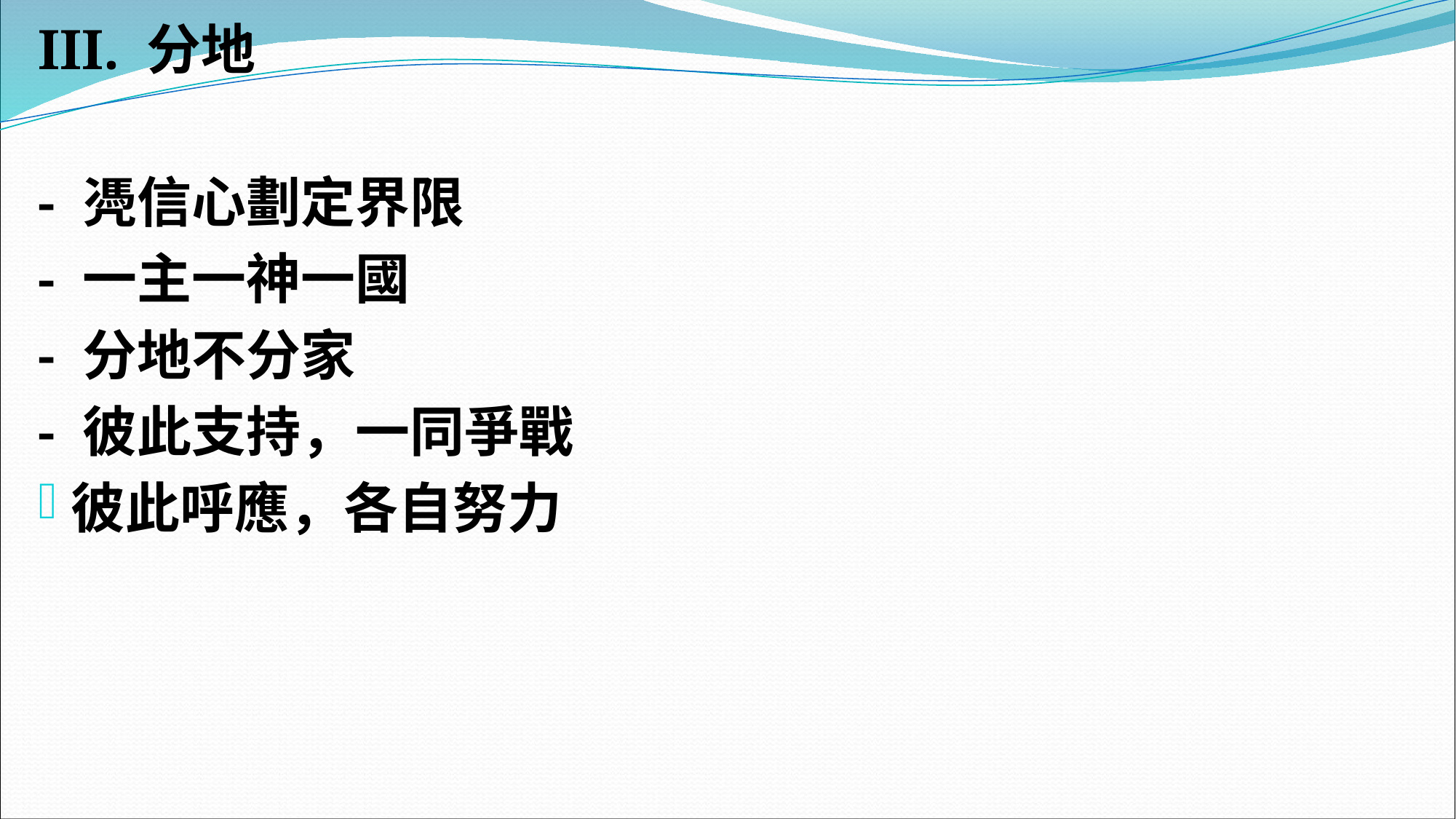

III. 分地

- 凴信心劃定界限
- 一主一神一國
- 分地不分家
- 彼此支持，一同爭戰
彼此呼應，各自努力

#